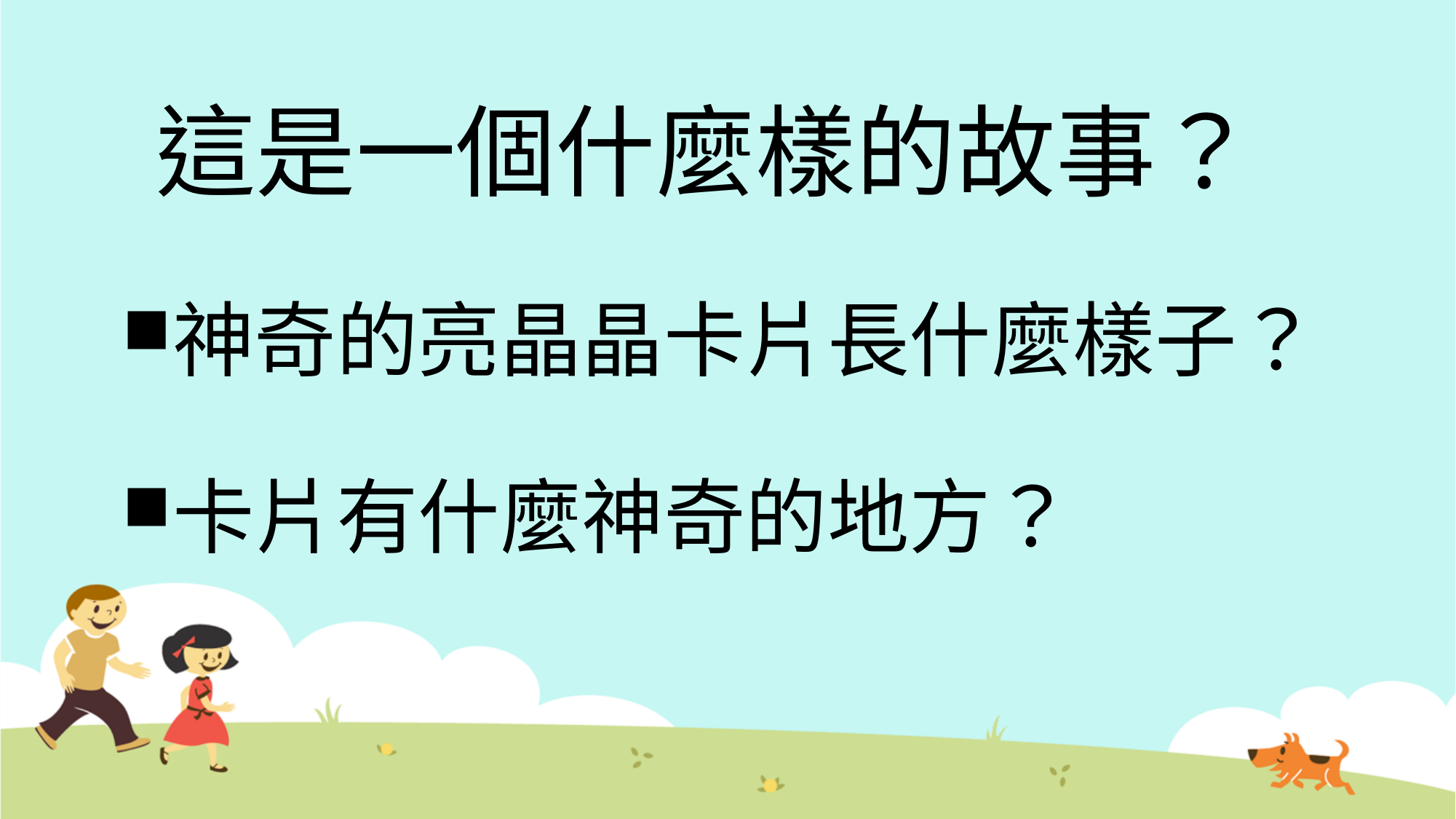

# 這是一個什麼樣的故事？
神奇的亮晶晶卡片長什麼樣子？

卡片有什麼神奇的地方？